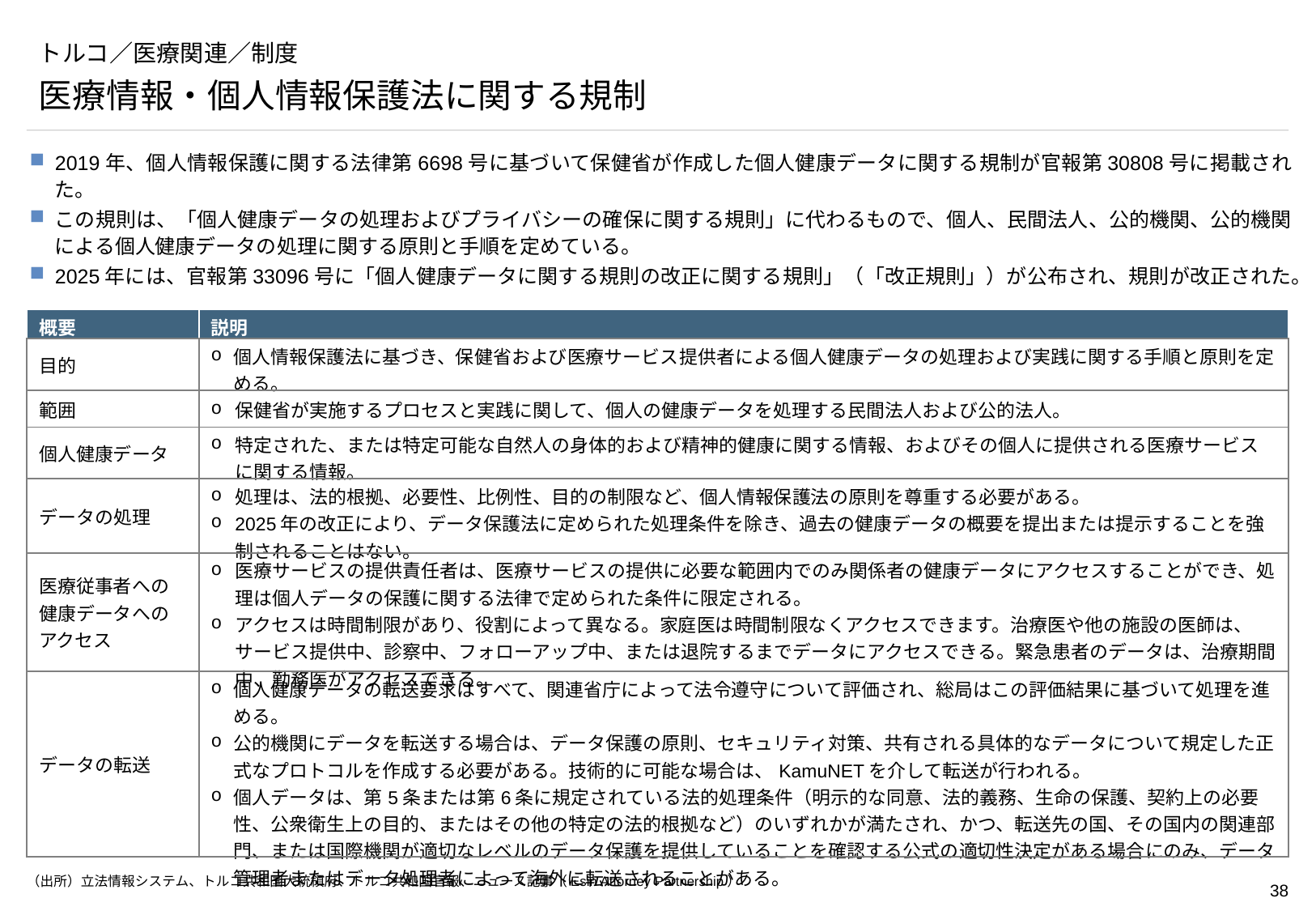

# トルコ／医療関連／制度
医療情報・個人情報保護法に関する規制
2019年、個人情報保護に関する法律第6698号に基づいて保健省が作成した個人健康データに関する規制が官報第30808号に掲載された。
この規則は、「個人健康データの処理およびプライバシーの確保に関する規則」に代わるもので、個人、民間法人、公的機関、公的機関による個人健康データの処理に関する原則と手順を定めている。
2025年には、官報第33096号に「個人健康データに関する規則の改正に関する規則」（「改正規則」）が公布され、規則が改正された。

| 概要 | 説明 |
| --- | --- |
| 目的 | 個人情報保護法に基づき、保健省および医療サービス提供者による個人健康データの処理および実践に関する手順と原則を定める。 |
| 範囲 | 保健省が実施するプロセスと実践に関して、個人の健康データを処理する民間法人および公的法人。 |
| 個人健康データ | 特定された、または特定可能な自然人の身体的および精神的健康に関する情報、およびその個人に提供される医療サービスに関する情報。 |
| データの処理 | 処理は、法的根拠、必要性、比例性、目的の制限など、個人情報保護法の原則を尊重する必要がある。 2025年の改正により、データ保護法に定められた処理条件を除き、過去の健康データの概要を提出または提示することを強制されることはない。 |
| 医療従事者への健康データへのアクセス | 医療サービスの提供責任者は、医療サービスの提供に必要な範囲内でのみ関係者の健康データにアクセスすることができ、処理は個人データの保護に関する法律で定められた条件に限定される。 アクセスは時間制限があり、役割によって異なる。家庭医は時間制限なくアクセスできます。治療医や他の施設の医師は、サービス提供中、診察中、フォローアップ中、または退院するまでデータにアクセスできる。緊急患者のデータは、治療期間中、勤務医がアクセスできる。 |
| データの転送 | 個人健康データの転送要求はすべて、関連省庁によって法令遵守について評価され、総局はこの評価結果に基づいて処理を進める。 公的機関にデータを転送する場合は、データ保護の原則、セキュリティ対策、共有される具体的なデータについて規定した正式なプロトコルを作成する必要がある。技術的に可能な場合は、KamuNETを介して転送が行われる。 個人データは、第5条または第6条に規定されている法的処理条件（明示的な同意、法的義務、生命の保護、契約上の必要性、公衆衛生上の目的、またはその他の特定の法的根拠など）のいずれかが満たされ、かつ、転送先の国、その国内の関連部門、または国際機関が適切なレベルのデータ保護を提供していることを確認する公式の適切性決定がある場合にのみ、データ管理者またはデータ処理者によって海外に転送されることがある。 |
（出所）立法情報システム、トルコ共和国大統領府、トルコ共和国官報、ニュース記事（Esin Attorney Partnership）